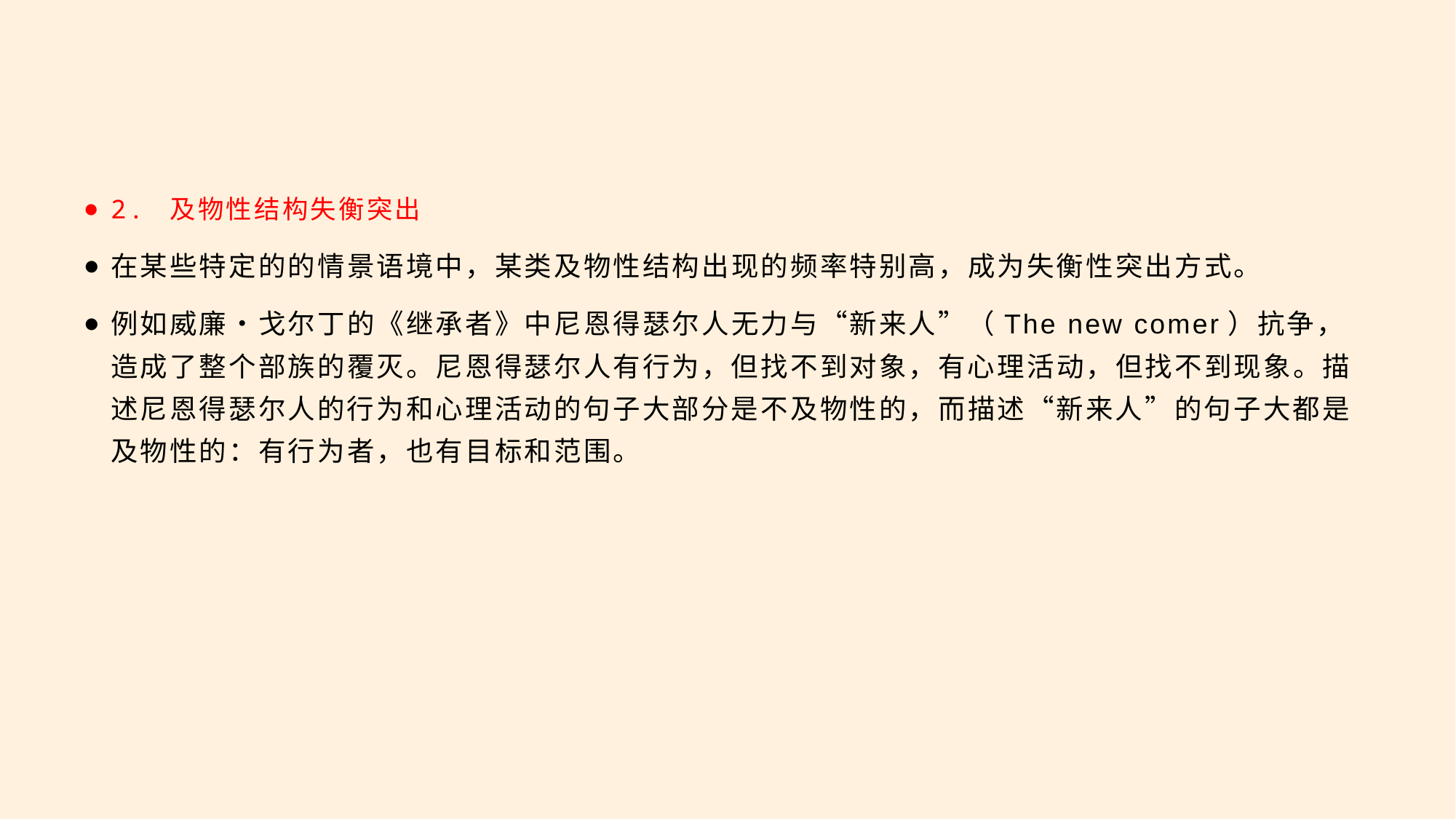

#
2. 及物性结构失衡突出
在某些特定的的情景语境中，某类及物性结构出现的频率特别高，成为失衡性突出方式。
例如威廉•戈尔丁的《继承者》中尼恩得瑟尔人无力与“新来人”（The new comer）抗争，造成了整个部族的覆灭。尼恩得瑟尔人有行为，但找不到对象，有心理活动，但找不到现象。描述尼恩得瑟尔人的行为和心理活动的句子大部分是不及物性的，而描述“新来人”的句子大都是及物性的：有行为者，也有目标和范围。